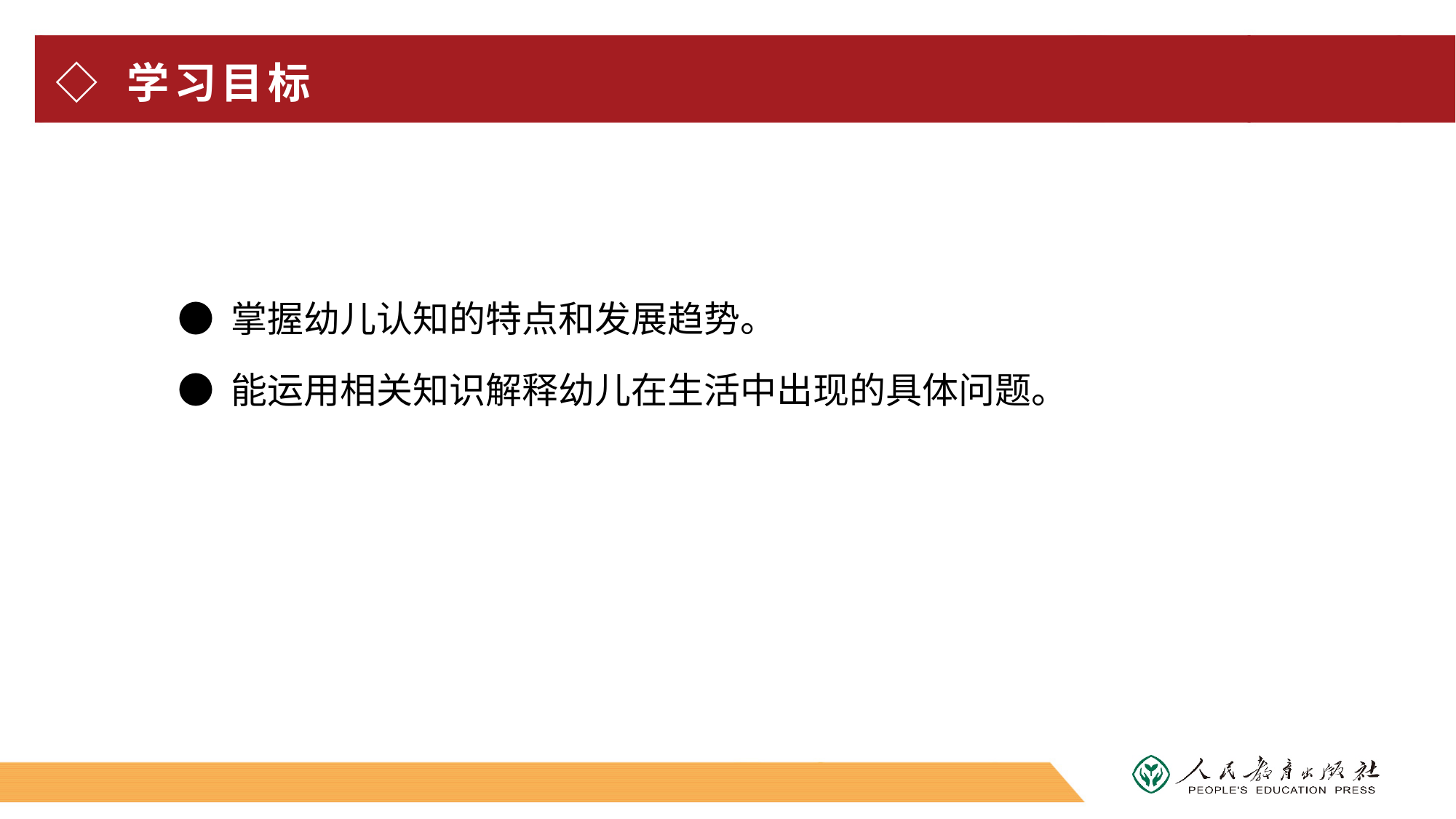

# ◇ 学习目标

● 掌握幼儿认知的特点和发展趋势。
● 能运用相关知识解释幼儿在生活中出现的具体问题。